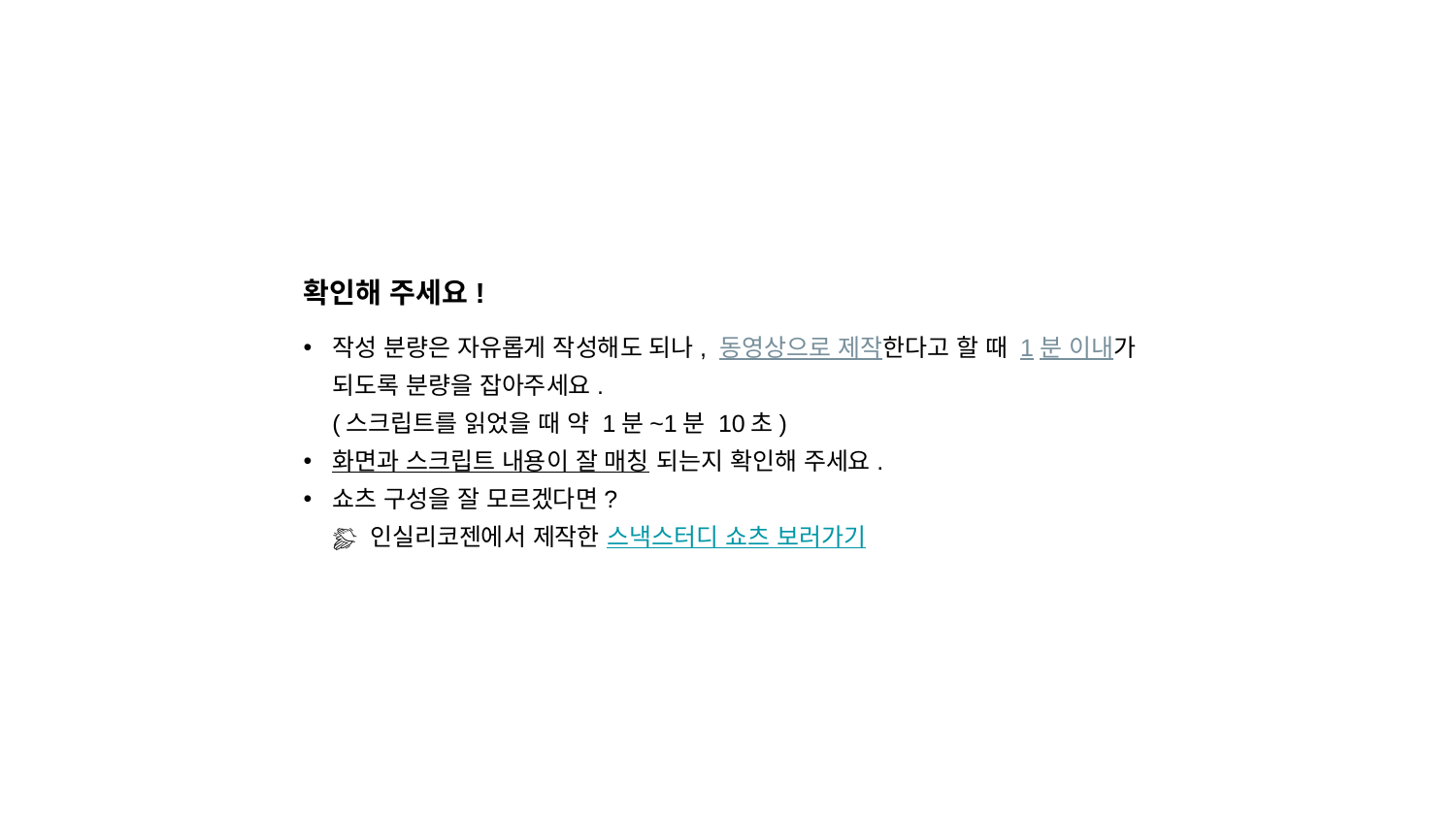

확인해 주세요!

작성 분량은 자유롭게 작성해도 되나, 동영상으로 제작한다고 할 때 1분 이내가 되도록 분량을 잡아주세요.
(스크립트를 읽었을 때 약 1분~1분 10초)
화면과 스크립트 내용이 잘 매칭 되는지 확인해 주세요.
쇼츠 구성을 잘 모르겠다면?
👏 인실리코젠에서 제작한 스낵스터디 쇼츠 보러가기